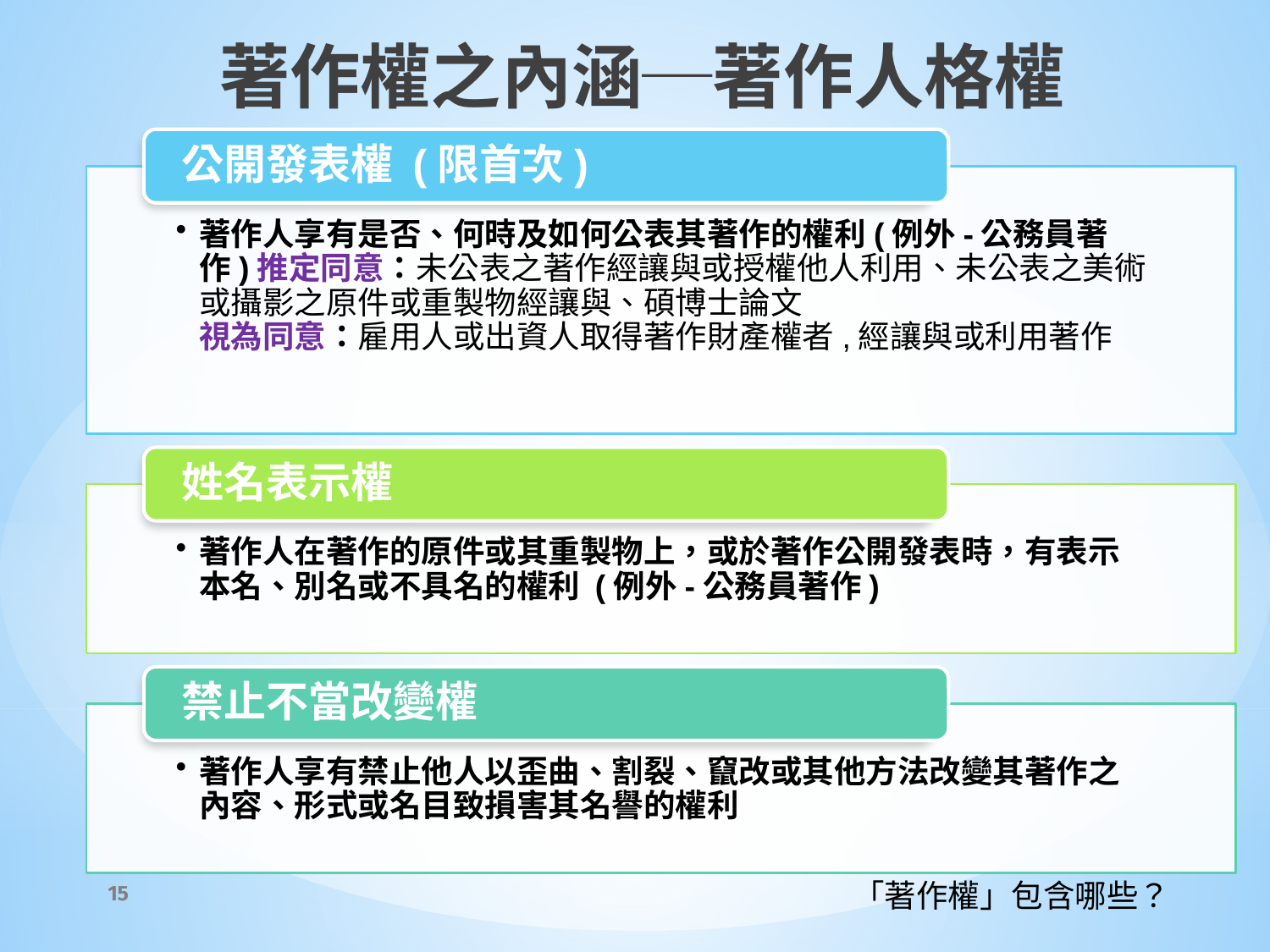

著作權之內涵─著作人格權
著作人享有是否、何時及如何公表其著作的權利(例外-公務員著作)推定同意：未公表之著作經讓與或授權他人利用、未公表之美術或攝影之原件或重製物經讓與、碩博士論文
視為同意：雇用人或出資人取得著作財產權者,經讓與或利用著作
公開發表權 (限首次)
著作人在著作的原件或其重製物上，或於著作公開發表時，有表示本名、別名或不具名的權利 (例外-公務員著作)
姓名表示權
著作人享有禁止他人以歪曲、割裂、竄改或其他方法改變其著作之內容、形式或名目致損害其名譽的權利
禁止不當改變權
#
15
「著作權」包含哪些？